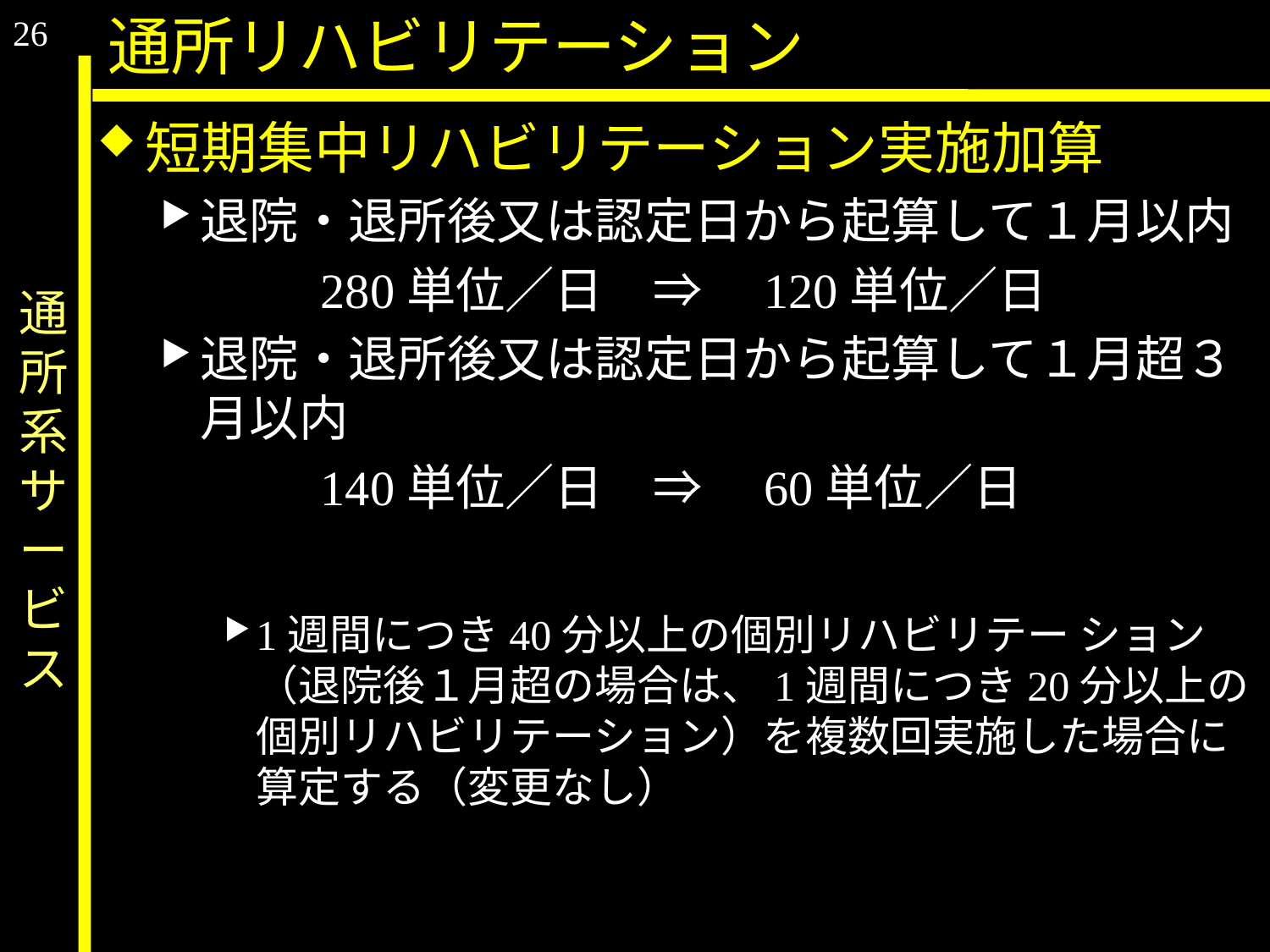

26
通所リハビリテーション

短期集中リハビリテーション実施加算
退院・退所後又は認定日から起算して１月以内
　　　280単位／日　⇒　120単位／日
退院・退所後又は認定日から起算して１月超３月以内
　　　140単位／日　⇒　60単位／日

1週間につき40分以上の個別リハビリテー ション（退院後１月超の場合は、1週間につき20分以上の個別リハビリテーション）を複数回実施した場合に算定する（変更なし）
通所系サービス